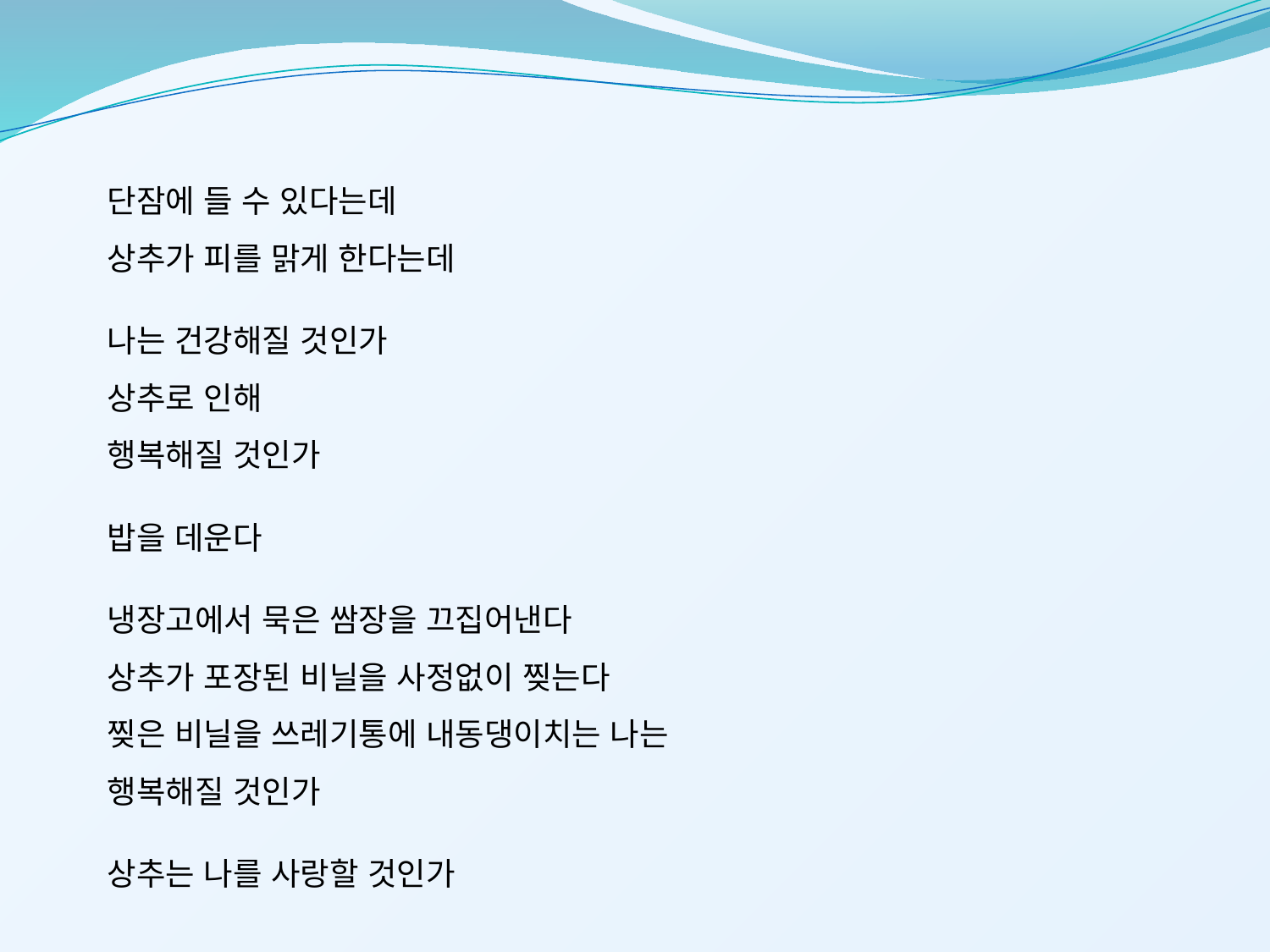

단잠에 들 수 있다는데
상추가 피를 맑게 한다는데

나는 건강해질 것인가
상추로 인해
행복해질 것인가

밥을 데운다

냉장고에서 묵은 쌈장을 끄집어낸다
상추가 포장된 비닐을 사정없이 찢는다
찢은 비닐을 쓰레기통에 내동댕이치는 나는
행복해질 것인가

상추는 나를 사랑할 것인가